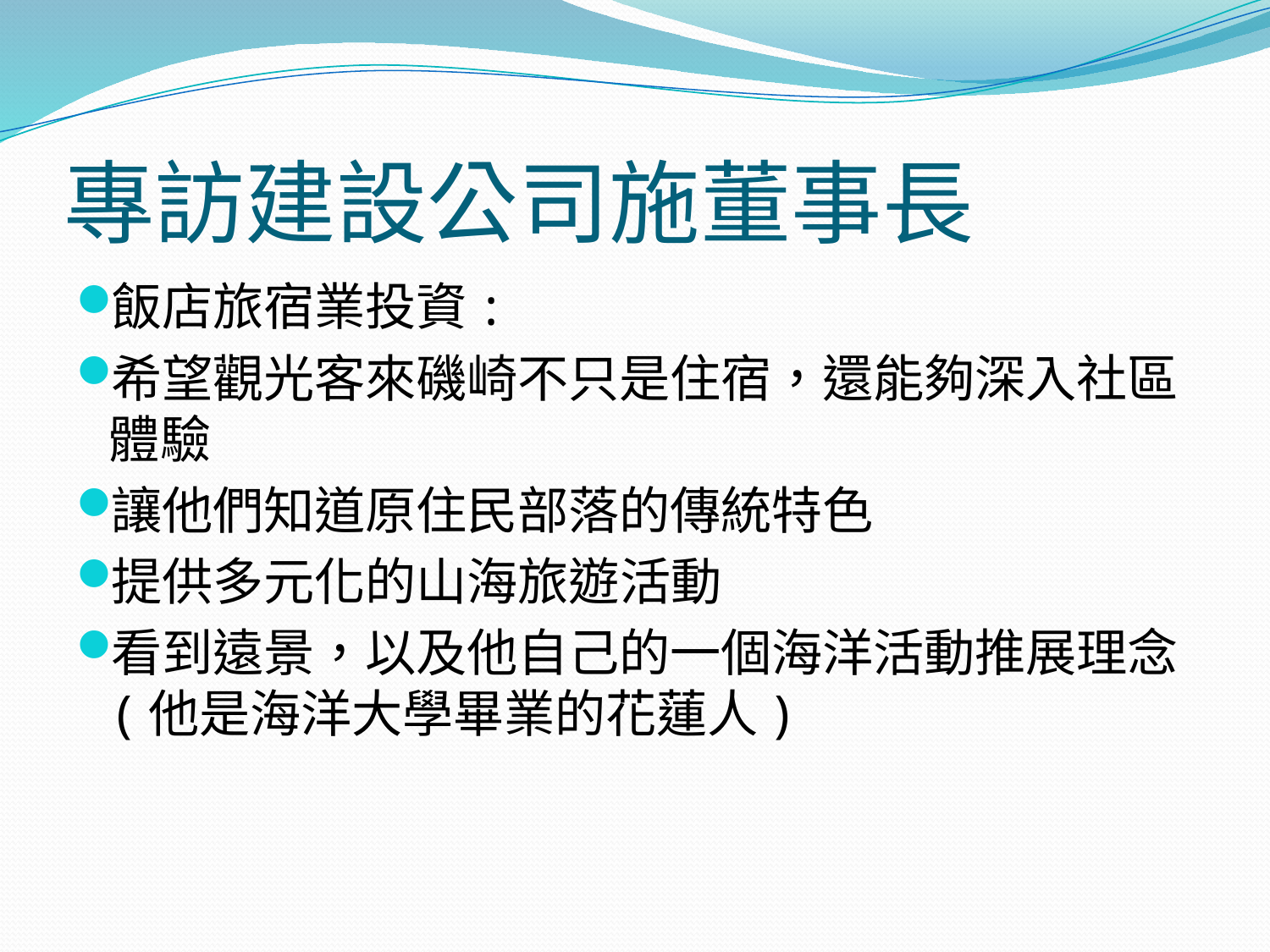

# 專訪建設公司施董事長
飯店旅宿業投資:
希望觀光客來磯崎不只是住宿，還能夠深入社區體驗
讓他們知道原住民部落的傳統特色
提供多元化的山海旅遊活動
看到遠景，以及他自己的一個海洋活動推展理念
(他是海洋大學畢業的花蓮人)